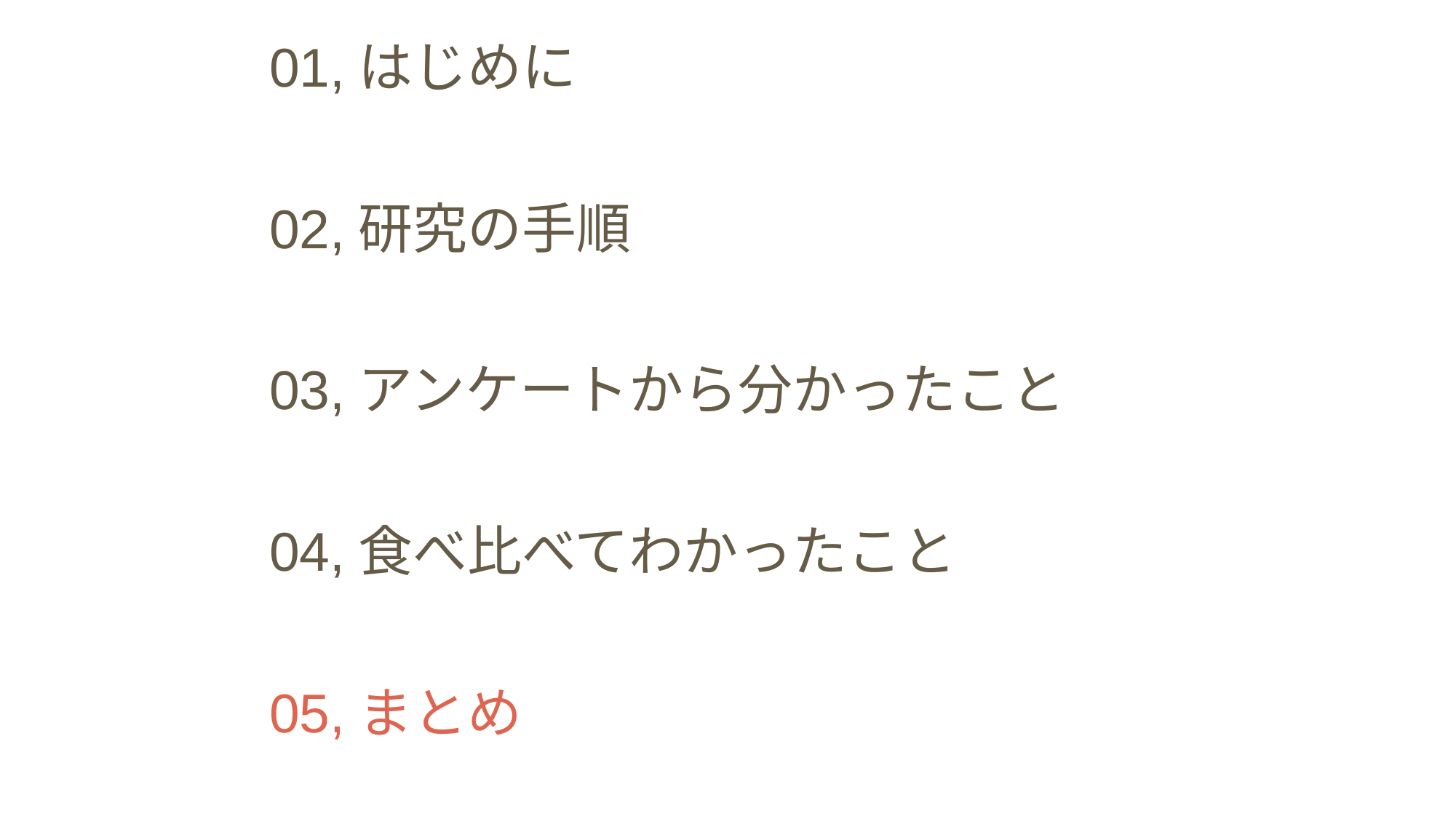

01,はじめに

02,研究の手順

03,アンケートから分かったこと

04,食べ比べてわかったこと

05,まとめ